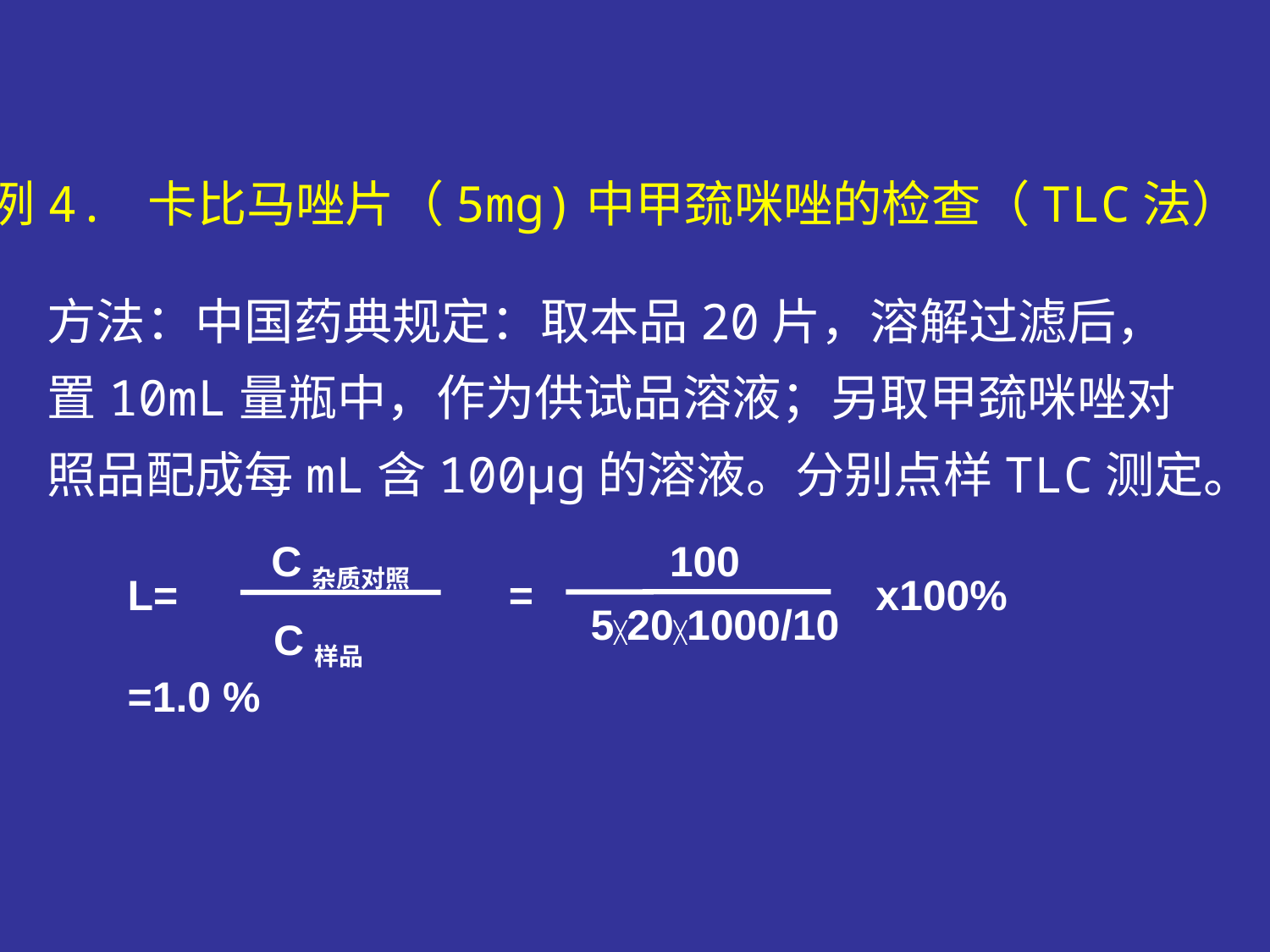

例4. 卡比马唑片（5mg)中甲巯咪唑的检查（TLC法）
方法：中国药典规定：取本品20片，溶解过滤后，置10mL量瓶中，作为供试品溶液；另取甲巯咪唑对照品配成每mL含100μg的溶液。分别点样TLC测定。
C杂质对照
100

5╳20╳1000/10
L=                            =                             x100%

=1.0 %

C样品